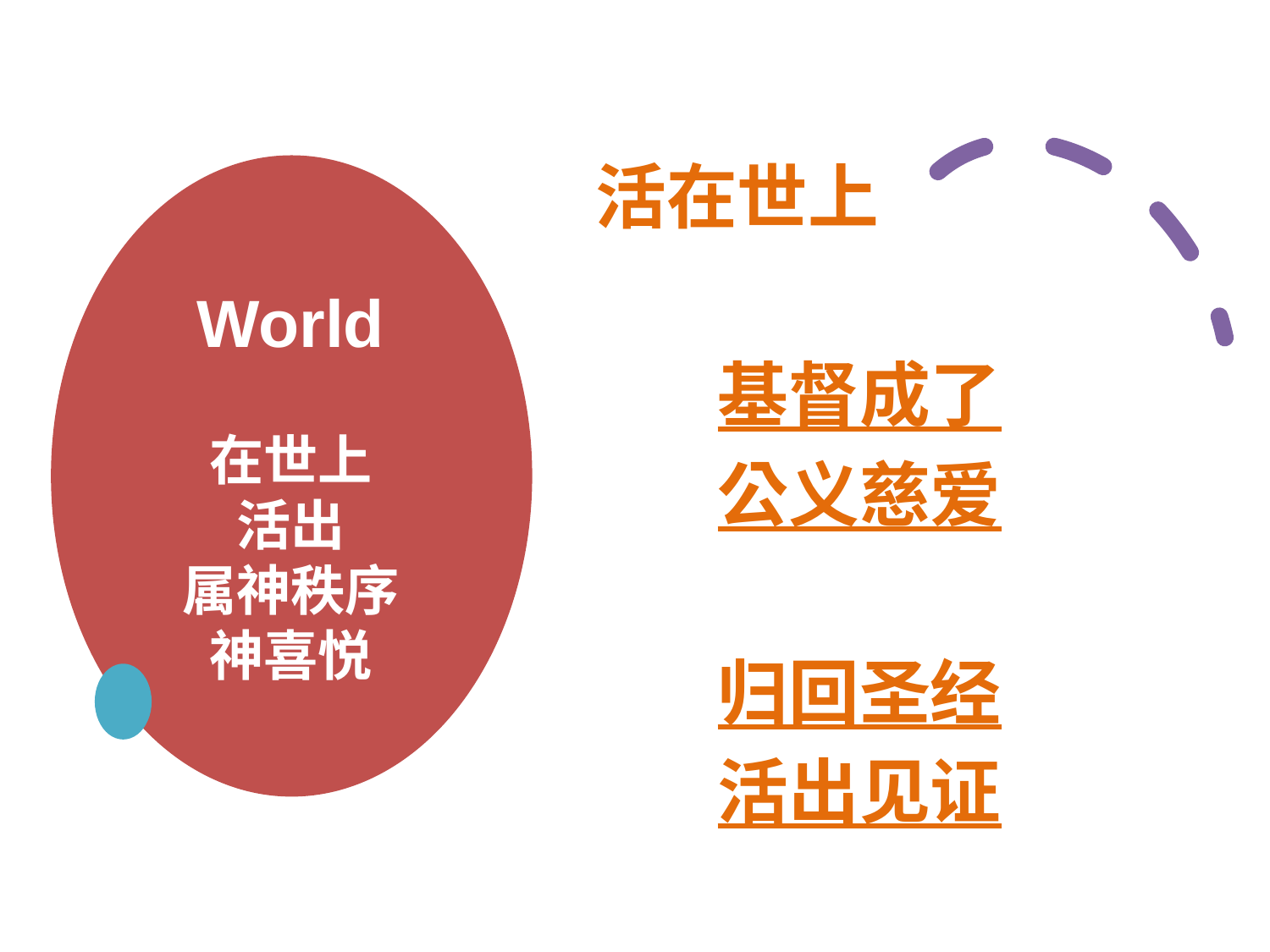

活在世上

基督成了
公义慈爱

归回圣经
活出见证

# World 在世上 活出 属神秩序 神喜悦